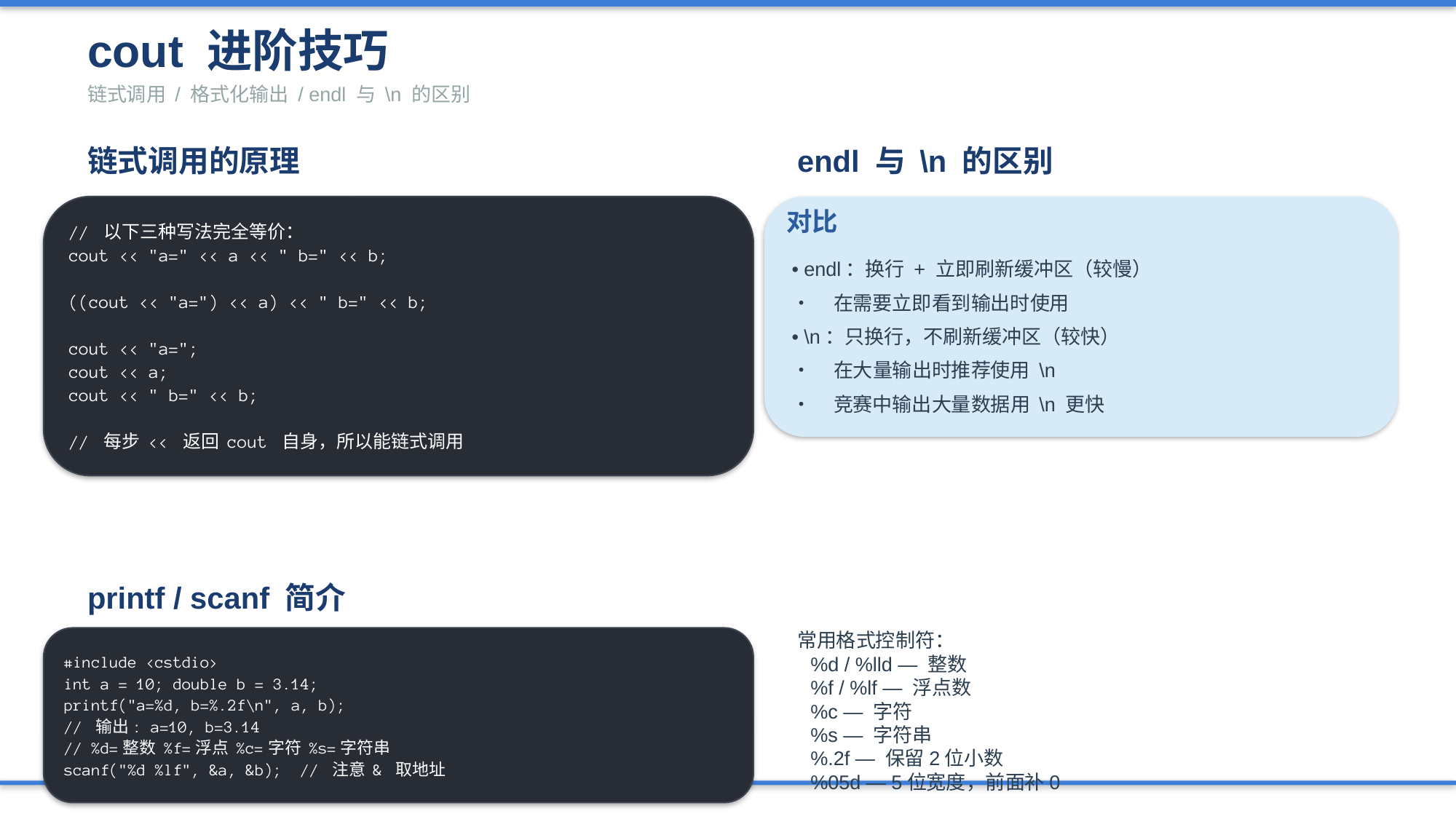

cout 进阶技巧
链式调用 / 格式化输出 / endl 与 \n 的区别
链式调用的原理
endl 与 \n 的区别
// 以下三种写法完全等价：
cout << "a=" << a << " b=" << b;

((cout << "a=") << a) << " b=" << b;

cout << "a=";
cout << a;
cout << " b=" << b;

// 每步 << 返回 cout 自身，所以能链式调用

对比
• endl：换行 + 立即刷新缓冲区（较慢）
•    在需要立即看到输出时使用
• \n：只换行，不刷新缓冲区（较快）
•    在大量输出时推荐使用 \n
•    竞赛中输出大量数据用 \n 更快
printf / scanf 简介
#include <cstdio>
int a = 10; double b = 3.14;
printf("a=%d, b=%.2f\n", a, b);
// 输出: a=10, b=3.14
// %d=整数 %f=浮点 %c=字符 %s=字符串
scanf("%d %lf", &a, &b);  // 注意 & 取地址
常用格式控制符：
  %d / %lld — 整数
  %f / %lf — 浮点数
  %c — 字符
  %s — 字符串
  %.2f — 保留2位小数
  %05d — 5位宽度，前面补0

NOI 2025 大纲解读  |  PPT 06